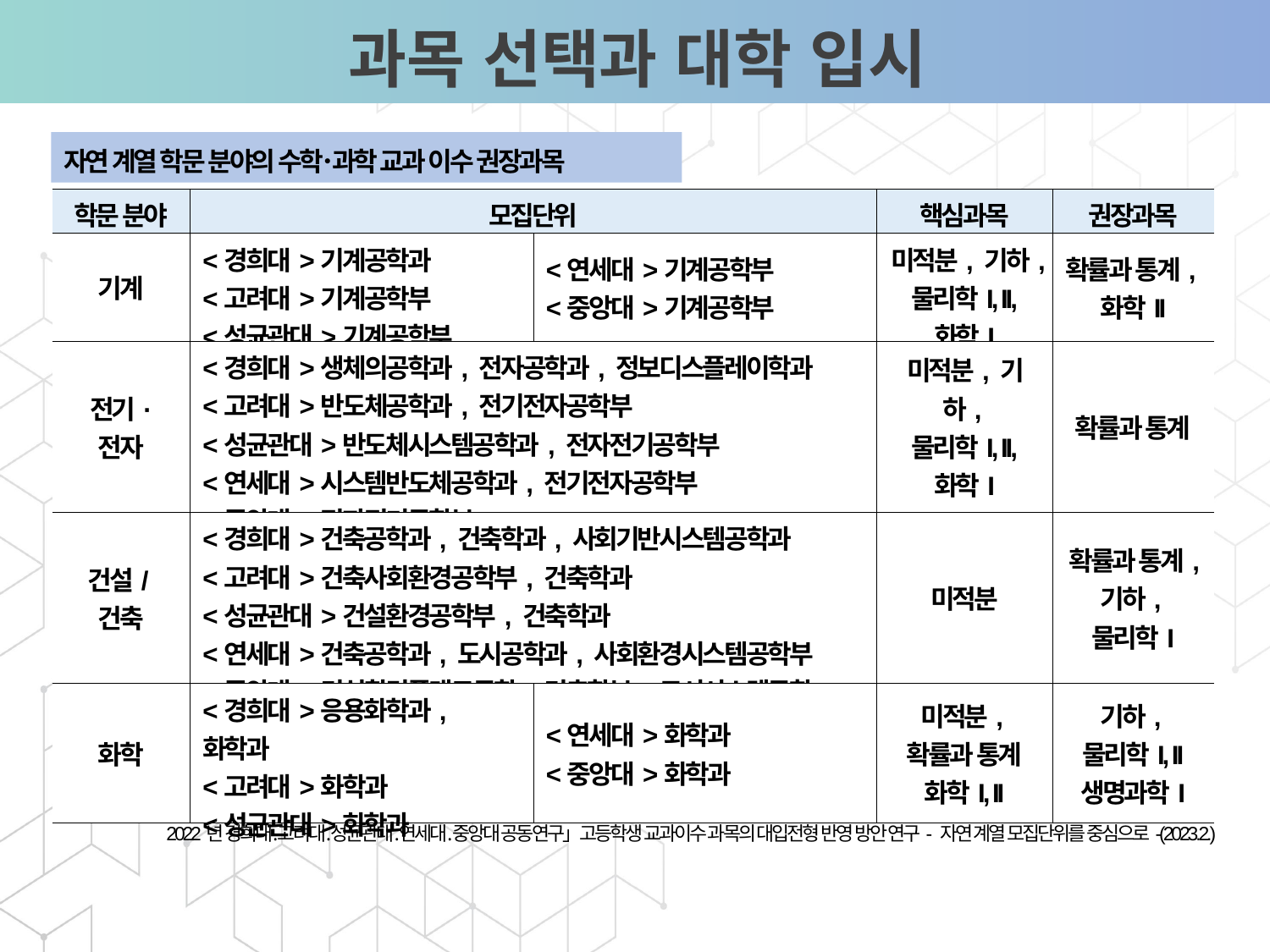

과목 선택과 대학 입시
자연 계열 학문 분야의 수학･과학 교과 이수 권장과목
| 학문 분야 | 모집단위 |  | 핵심과목 | 권장과목 |
| --- | --- | --- | --- | --- |
| 기계 | <경희대>기계공학과 <고려대>기계공학부 <성균관대>기계공학부 | <연세대>기계공학부 <중앙대>기계공학부 | 미적분, 기하, 물리학I, II, 화학I | 확률과 통계, 화학II |
| 전기· 전자 | <경희대>생체의공학과, 전자공학과, 정보디스플레이학과 <고려대>반도체공학과, 전기전자공학부 <성균관대>반도체시스템공학과, 전자전기공학부 <연세대>시스템반도체공학과, 전기전자공학부 <중앙대>전자전기공학부 |  | 미적분, 기하, 물리학I, II, 화학I | 확률과 통계 |
| 건설/건축 | <경희대>건축공학과, 건축학과, 사회기반시스템공학과 <고려대>건축사회환경공학부, 건축학과 <성균관대>건설환경공학부, 건축학과 <연세대>건축공학과, 도시공학과, 사회환경시스템공학부 <중앙대>건설환경플랜트공학, 건축학부, 도시시스템공학 |  | 미적분 | 확률과 통계, 기하, 물리학I |
| 화학 | <경희대>응용화학과, 화학과 <고려대>화학과 <성균관대>화학과 | <연세대>화학과 <중앙대>화학과 | 미적분, 확률과 통계 화학I, II | 기하, 물리학I, II 생명과학I |
영업활동의 부재
2022년 경희대․고려대․성균관대․연세대․중앙대 공동연구」고등학생 교과이수 과목의 대입전형 반영 방안 연구- 자연 계열 모집단위를 중심으로-(2023.2.)